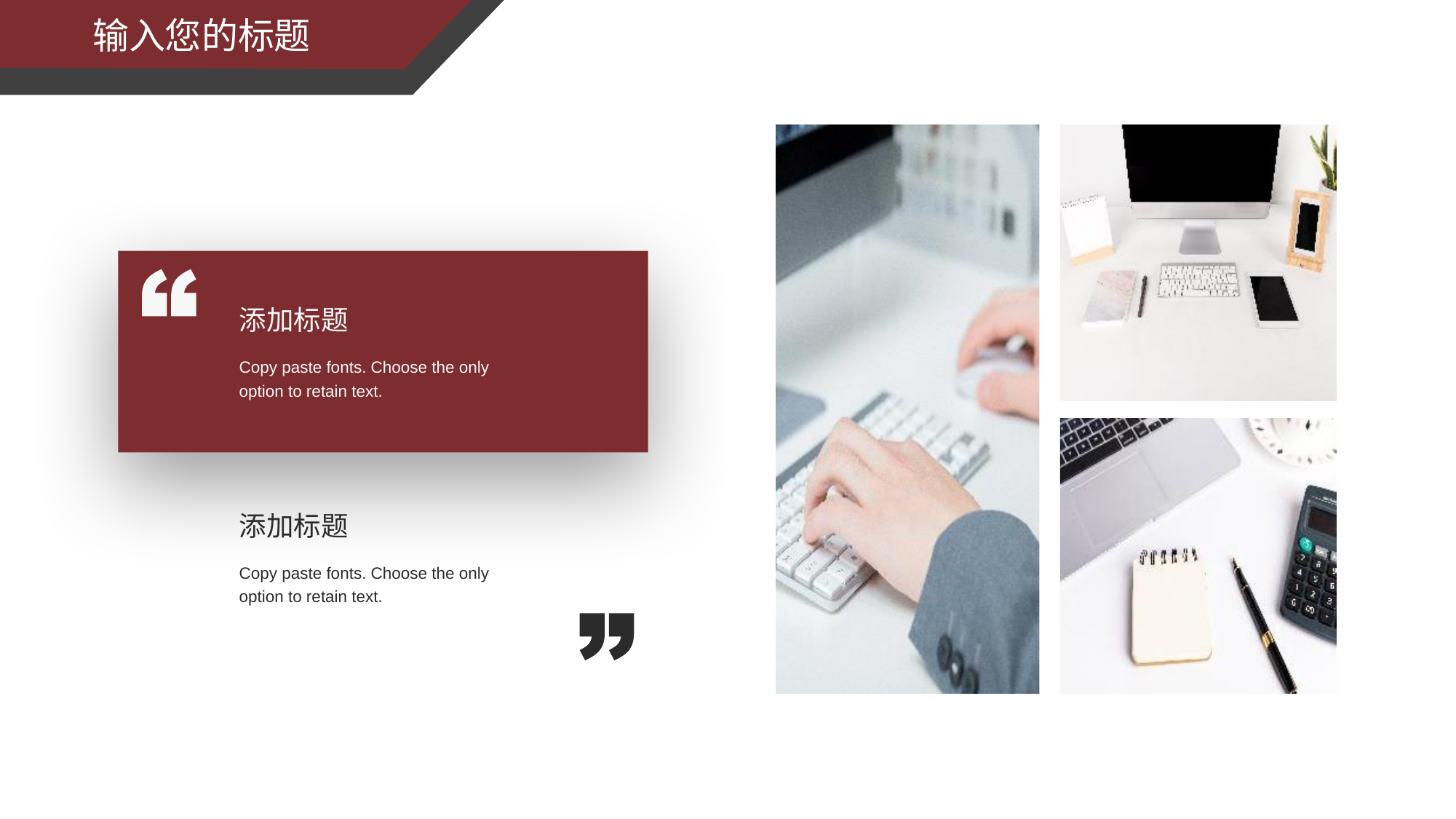

输入您的标题

添加标题
Copy paste fonts. Choose the only option to retain text.

添加标题
Copy paste fonts. Choose the only option to retain text.